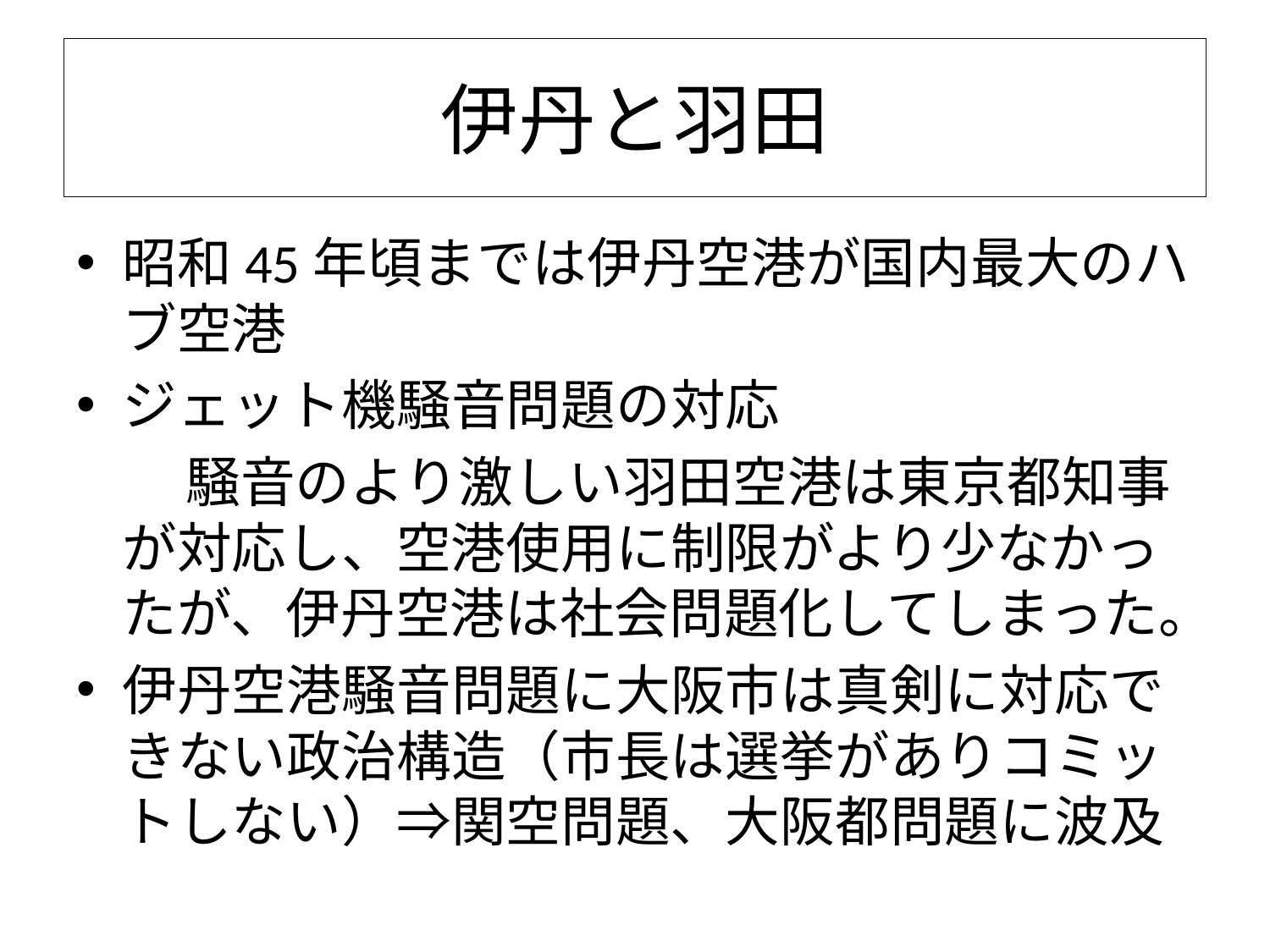

# 伊丹と羽田
昭和45年頃までは伊丹空港が国内最大のハブ空港
ジェット機騒音問題の対応
　　騒音のより激しい羽田空港は東京都知事が対応し、空港使用に制限がより少なかったが、伊丹空港は社会問題化してしまった。
伊丹空港騒音問題に大阪市は真剣に対応できない政治構造（市長は選挙がありコミットしない）⇒関空問題、大阪都問題に波及